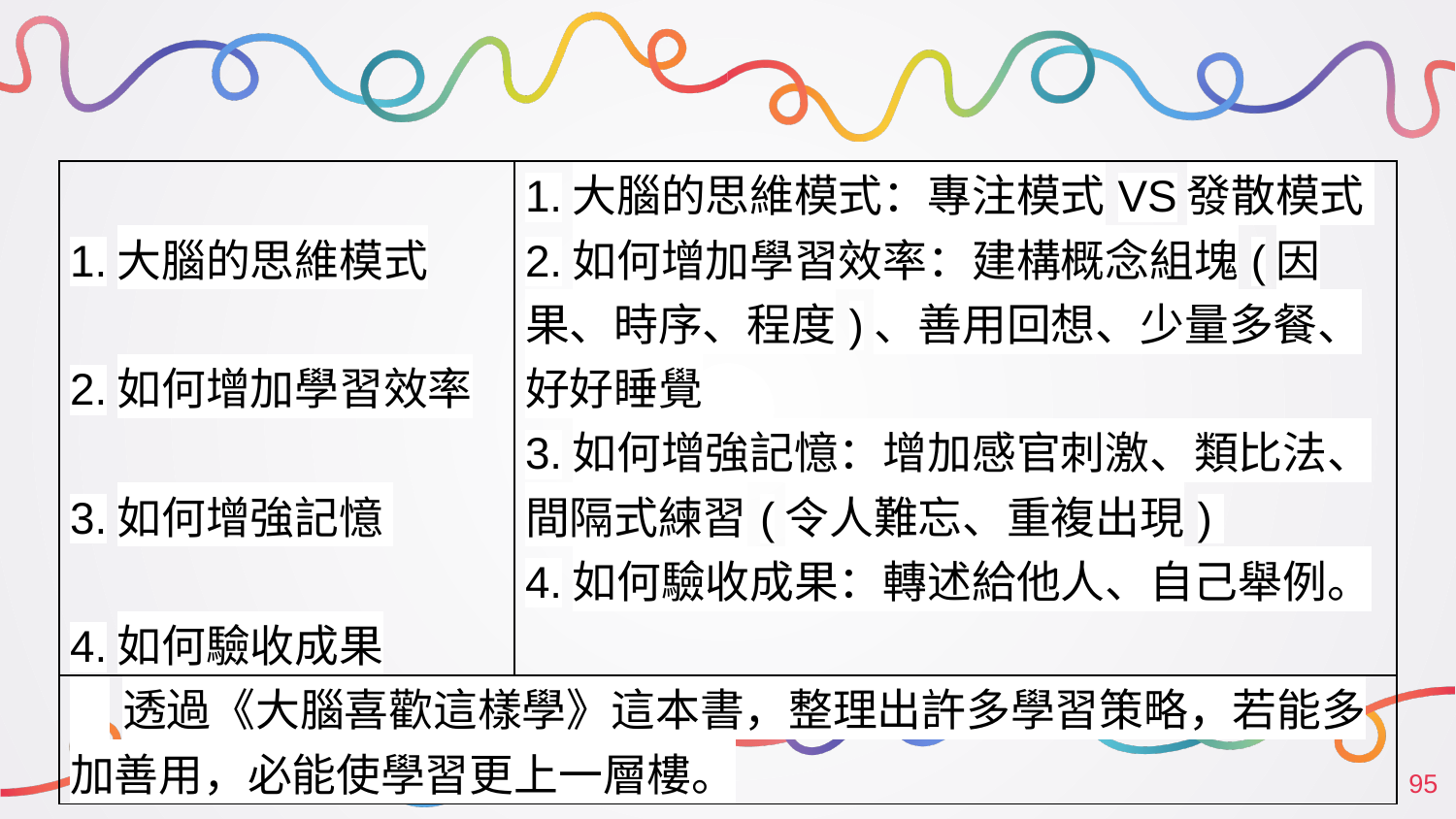

| 1.大腦的思維模式 2.如何增加學習效率 3.如何增強記憶 4.如何驗收成果 | 1.大腦的思維模式：專注模式VS發散模式 2.如何增加學習效率：建構概念組塊(因果、時序、程度)、善用回想、少量多餐、好好睡覺 3.如何增強記憶：增加感官刺激、類比法、間隔式練習(令人難忘、重複出現) 4.如何驗收成果：轉述給他人、自己舉例。 |
| --- | --- |
| 透過《大腦喜歡這樣學》這本書，整理出許多學習策略，若能多加善用，必能使學習更上一層樓。 |  |
95